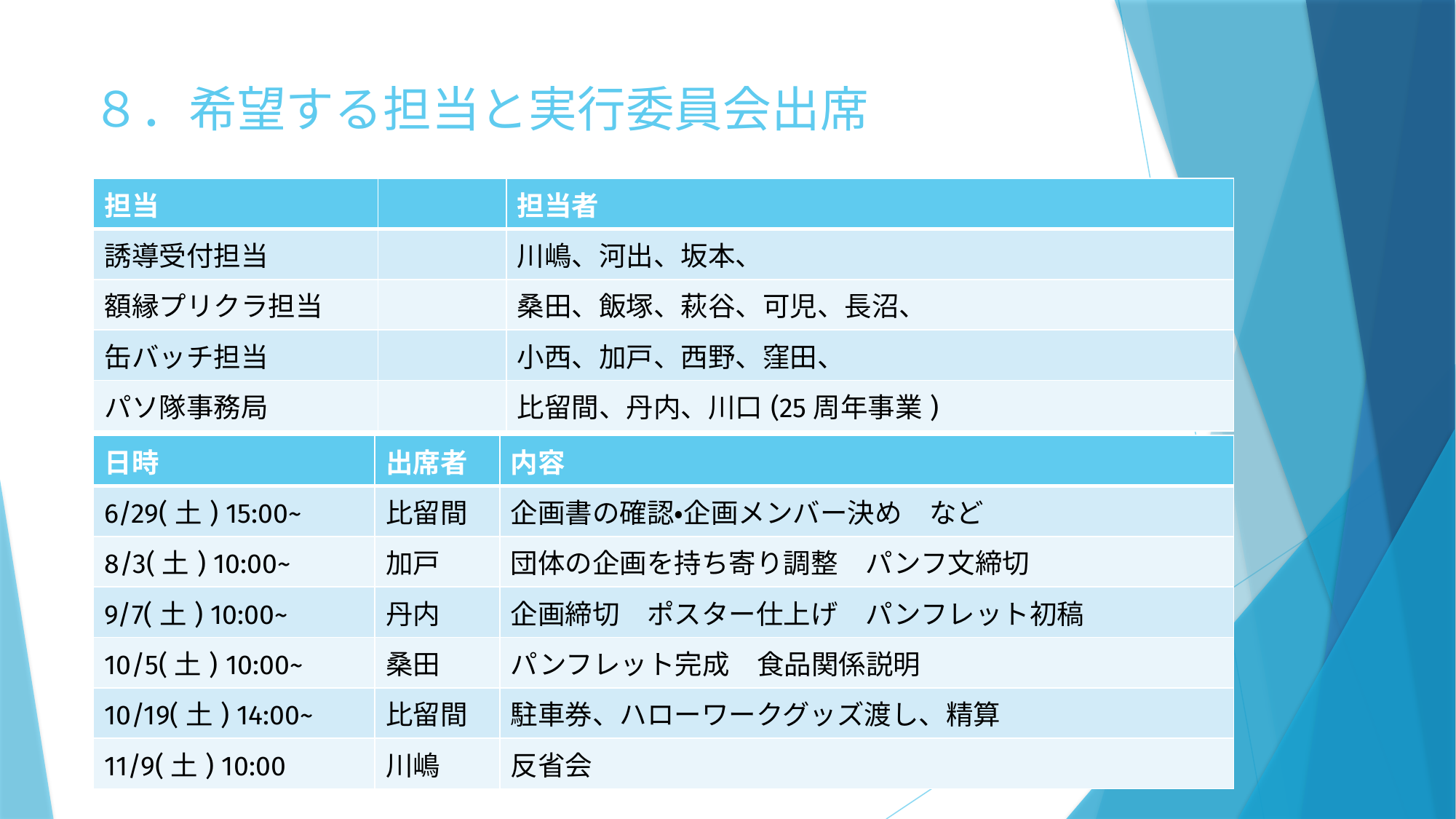

# ８．希望する担当と実行委員会出席
| 担当 |  | 担当者 |
| --- | --- | --- |
| 誘導受付担当 |  | 川嶋、河出、坂本、 |
| 額縁プリクラ担当 |  | 桑田、飯塚、萩谷、可児、長沼、 |
| 缶バッチ担当 |  | 小西、加戸、西野、窪田、 |
| パソ隊事務局 |  | 比留間、丹内、川口(25周年事業) |
| 日時 | 出席者 | 内容 |
| --- | --- | --- |
| 6/29(土) 15:00~ | 比留間 | 企画書の確認・企画メンバー決め　など |
| 8/3(土) 10:00~ | 加戸 | 団体の企画を持ち寄り調整　パンフ文締切 |
| 9/7(土) 10:00~ | 丹内 | 企画締切　ポスター仕上げ　パンフレット初稿 |
| 10/5(土) 10:00~ | 桑田 | パンフレット完成　食品関係説明 |
| 10/19(土) 14:00~ | 比留間 | 駐車券、ハローワークグッズ渡し、精算 |
| 11/9(土) 10:00 | 川嶋 | 反省会 |